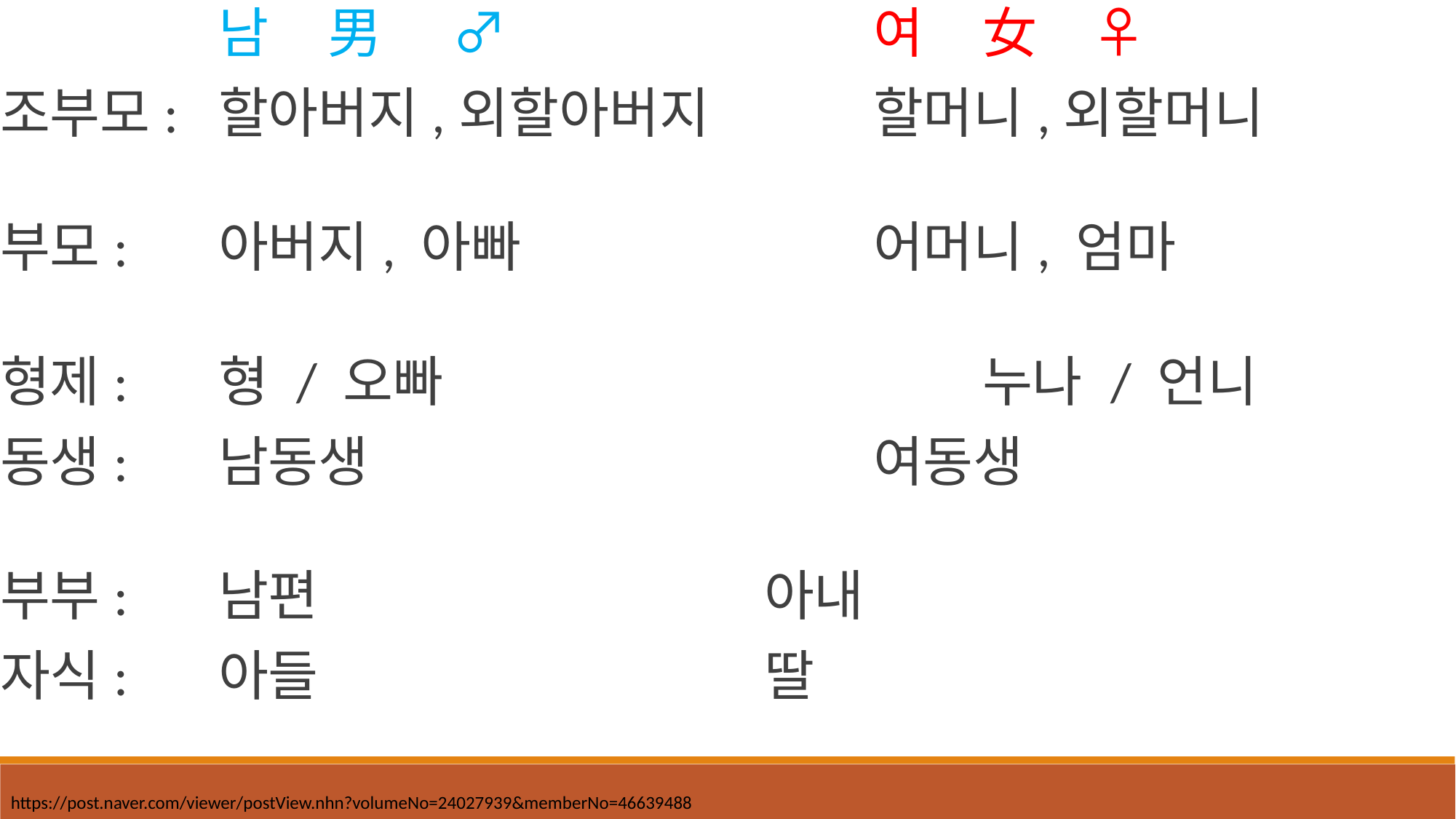

남	男	 ♂				여	女	♀
조부모:	할아버지,외할아버지		할머니,외할머니

부모:	아버지, 아빠				어머니, 엄마

형제:	형 / 오빠					누나 / 언니
동생:	남동생					여동생

부부:	남편					아내
자식:	아들					딸
https://post.naver.com/viewer/postView.nhn?volumeNo=24027939&memberNo=46639488